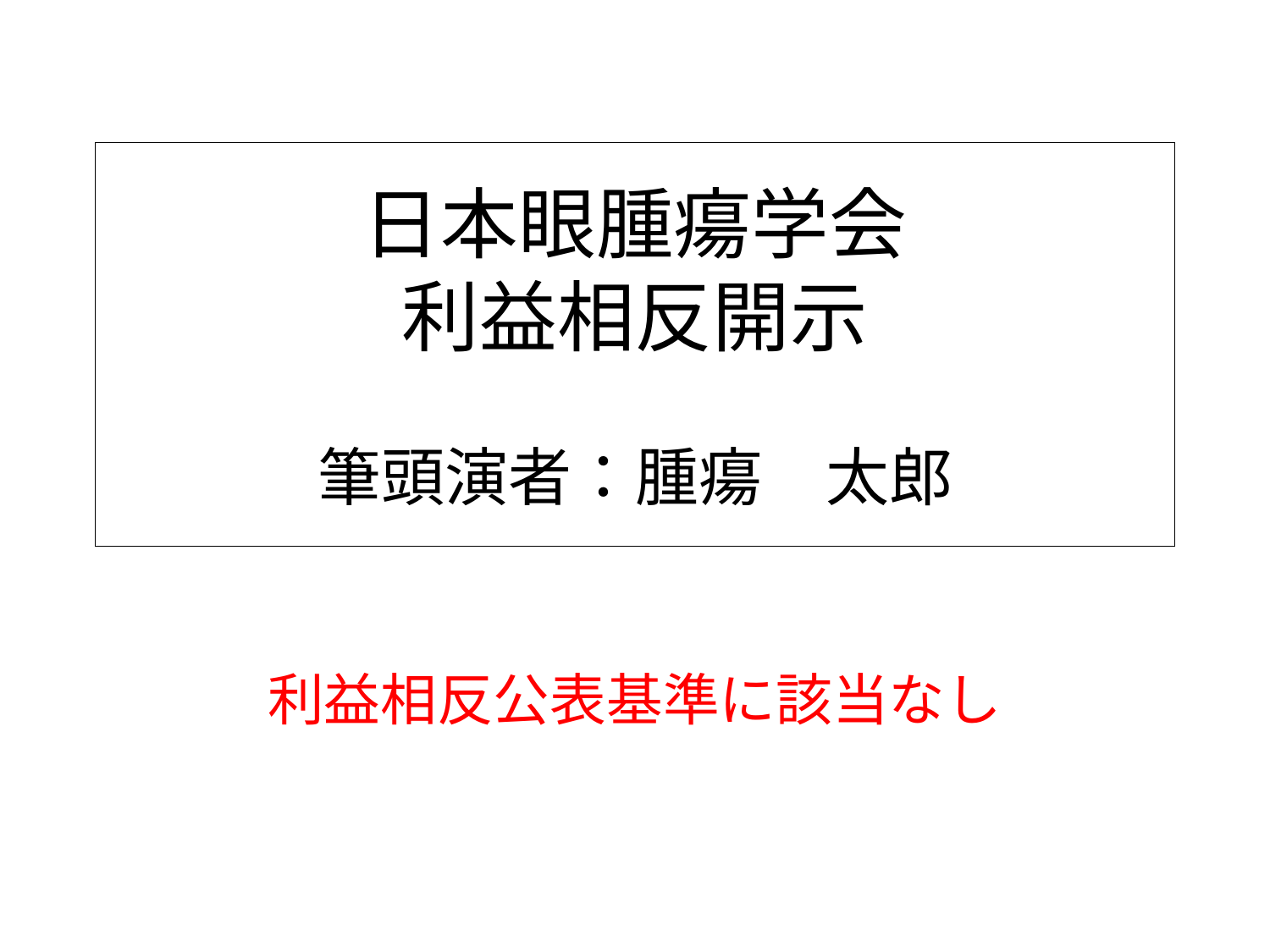

# 日本眼腫瘍学会 利益相反開示 筆頭演者：腫瘍　太郎
利益相反公表基準に該当なし